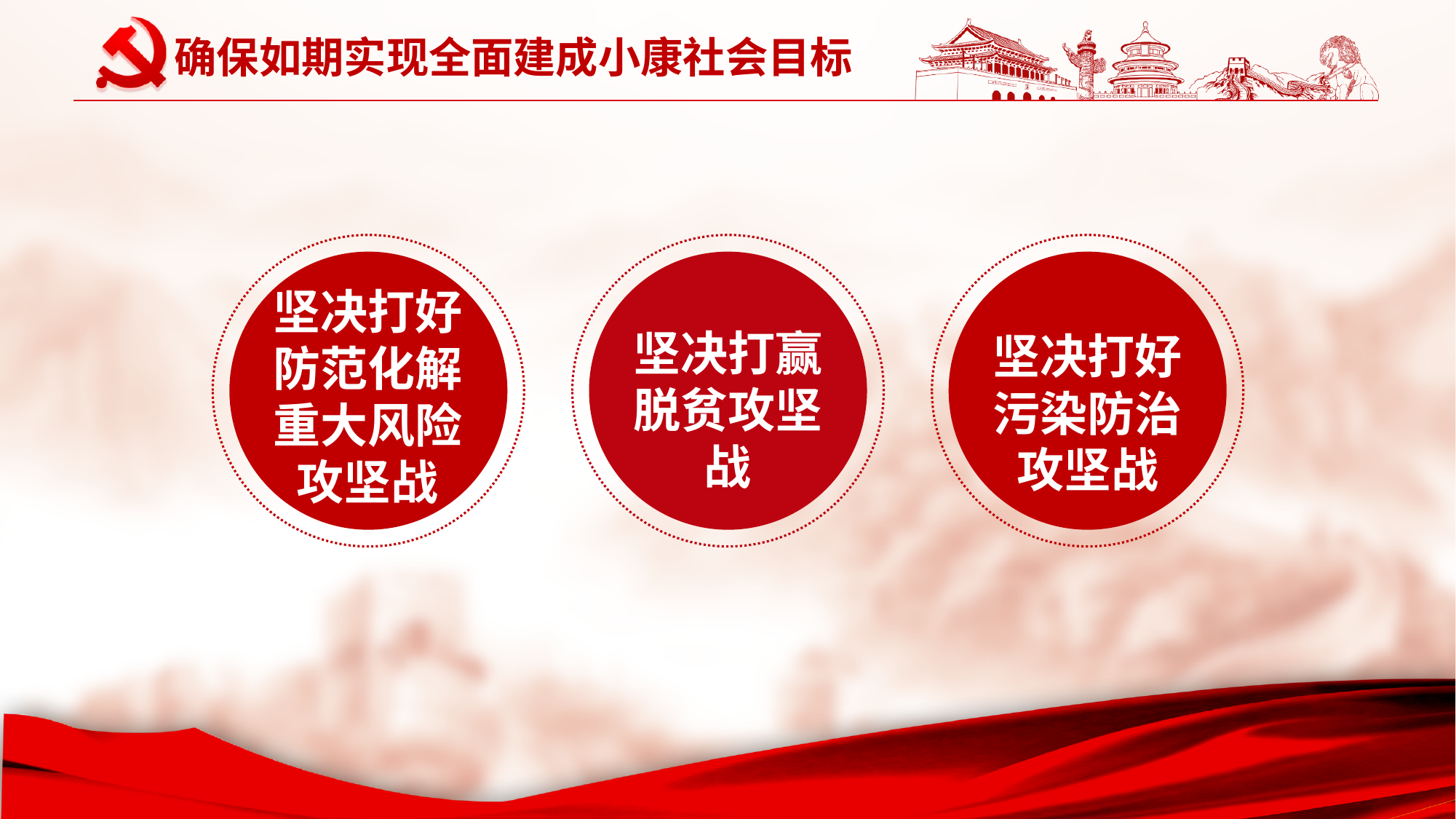

确保如期实现全面建成小康社会目标

坚决打好防范化解重大风险攻坚战
坚决打赢脱贫攻坚战
坚决打好污染防治攻坚战